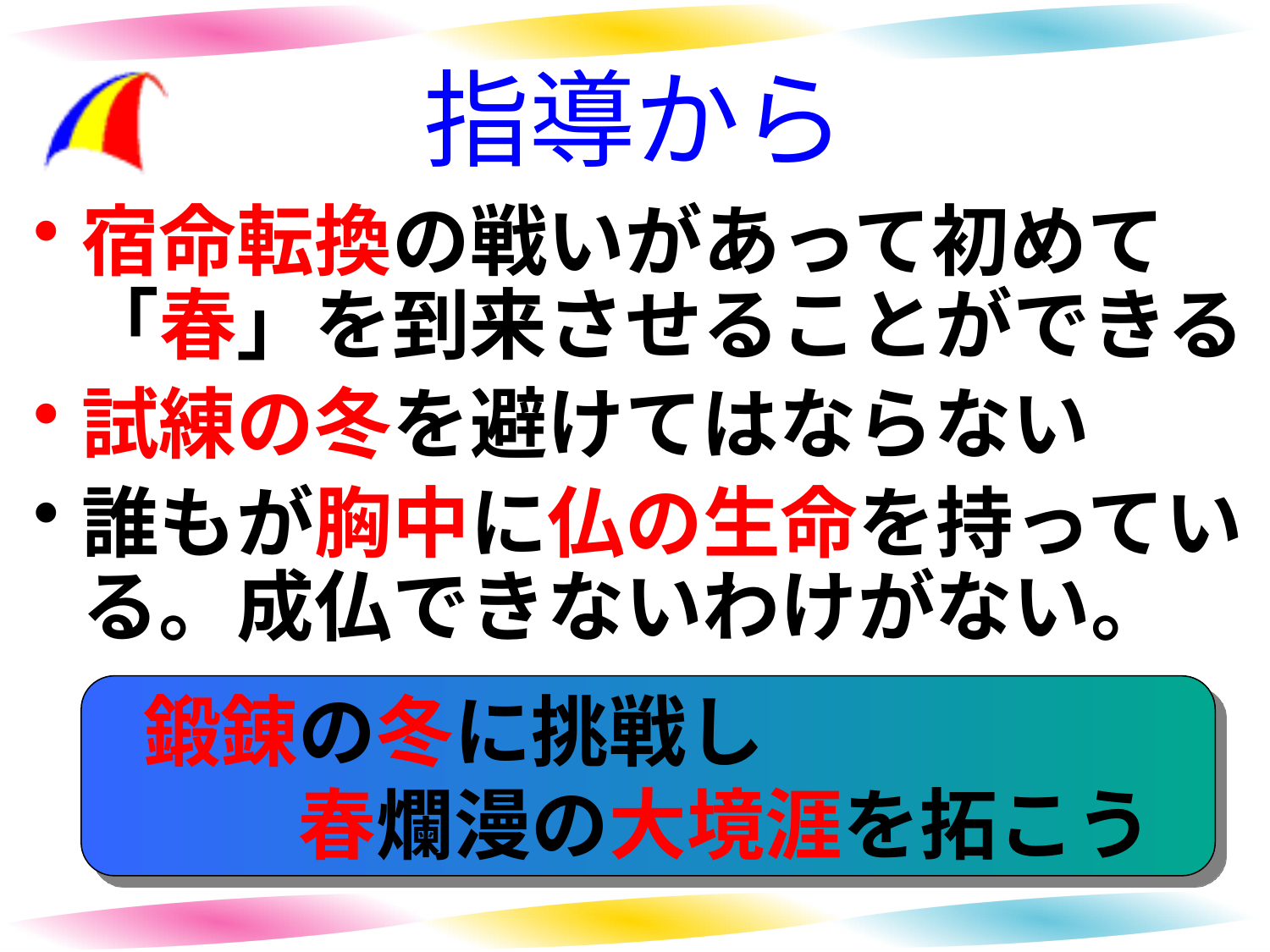

# 指導から
宿命転換の戦いがあって初めて「春」を到来させることができる
試練の冬を避けてはならない
誰もが胸中に仏の生命を持っている。成仏できないわけがない。
鍛錬の冬に挑戦し
　　春爛漫の大境涯を拓こう